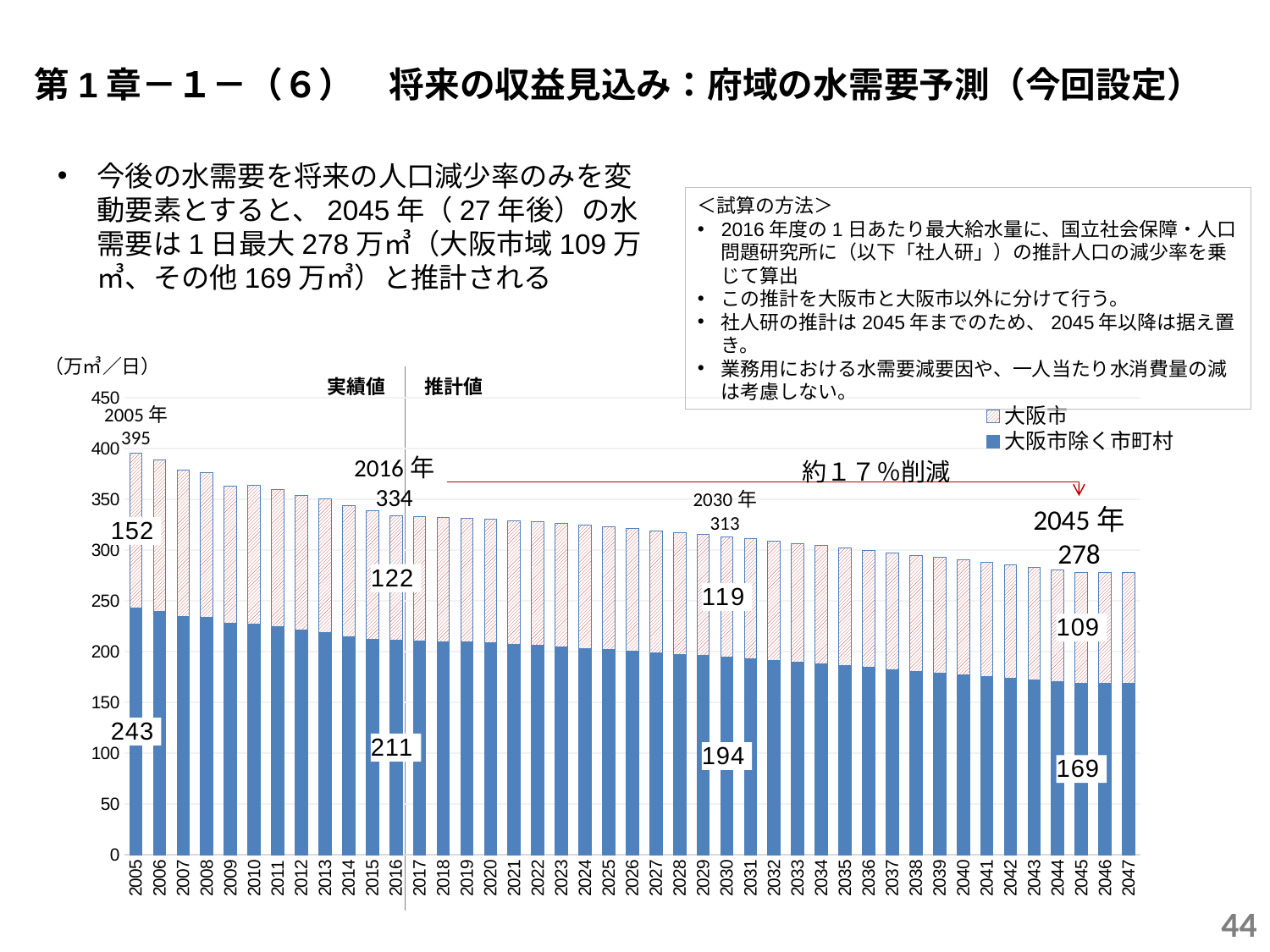

第1章－１－（６）　将来の収益見込み：府域の水需要予測（今回設定）
今後の水需要を将来の人口減少率のみを変動要素とすると、2045年（27年後）の水需要は1日最大278万㎥（大阪市域109万㎥、その他169万㎥）と推計される
＜試算の方法＞
2016年度の1日あたり最大給水量に、国立社会保障・人口問題研究所に（以下「社人研」）の推計人口の減少率を乗じて算出
この推計を大阪市と大阪市以外に分けて行う。
社人研の推計は2045年までのため、2045年以降は据え置き。
業務用における水需要減要因や、一人当たり水消費量の減は考慮しない。
（万㎥／日）
実績値　　推計値

### Chart

| Category | 大阪市除く市町村 | 大阪市 |
|---|---|---|
| 2005 | 242.8301 | 152.36 |
| 2006 | 239.3822 | 149.53 |
| 2007 | 234.9658 | 144.2 |
| 2008 | 233.8495 | 142.44 |
| 2009 | 228.3434 | 135.07 |
| 2010 | 227.2776 | 136.57 |
| 2011 | 224.7994 | 134.79 |
| 2012 | 221.7855 | 132.23 |
| 2013 | 219.2921 | 131.36 |
| 2014 | 214.9956 | 128.67 |
| 2015 | 212.5059 | 126.46 |
| 2016 | 211.4923 | 122.21 |
| 2017 | 210.77322618 | 122.185558 |
| 2018 | 210.056597210988 | 122.1611208884 |
| 2019 | 209.34240478047064 | 122.13668866422232 |
| 2020 | 208.63064060421704 | 122.11226132648947 |
| 2021 | 207.3371306324709 | 121.86803680383649 |
| 2022 | 206.05164042254958 | 121.62430073022881 |
| 2023 | 204.7741202519298 | 121.38105212876836 |
| 2024 | 203.50452070636783 | 121.13829002451082 |
| 2025 | 202.24279267798835 | 120.8960134444618 |
| 2026 | 200.66529889510005 | 120.48496699875064 |
| 2027 | 199.10010956371826 | 120.07531811095488 |
| 2028 | 197.54712870912127 | 119.66706202937763 |
| 2029 | 196.00626110519013 | 119.26019401847775 |
| 2030 | 194.47741226856965 | 118.85470935881493 |
| 2031 | 192.76601104060623 | 118.30797769576438 |
| 2032 | 191.0696701434489 | 117.76376099836386 |
| 2033 | 189.38825704618654 | 117.22204769777139 |
| 2034 | 187.7216403841801 | 116.68282627836165 |
| 2035 | 186.0696899487993 | 116.14608527748118 |
| 2036 | 184.3206348632806 | 115.49566719992728 |
| 2037 | 182.58802089556576 | 114.84889146360769 |
| 2038 | 180.87169349914745 | 114.20573767141148 |
| 2039 | 179.17149958025547 | 113.56618554045158 |
| 2040 | 177.48728748420106 | 112.93021490142506 |
| 2041 | 175.78340952435272 | 112.20746152605594 |
| 2042 | 174.09588879291894 | 111.48933377228919 |
| 2043 | 172.42456826050693 | 110.77580203614653 |
| 2044 | 170.76929240520607 | 110.06683690311519 |
| 2045 | 169.1299071981161 | 109.36240914693525 |
| 2046 | 169.1299071981161 | 109.36240914693525 |
| 2047 | 169.1299071981161 | 109.36240914693525 |
2005年
395
2016年
334
約１７％削減
2030年
313
2045年
278
44